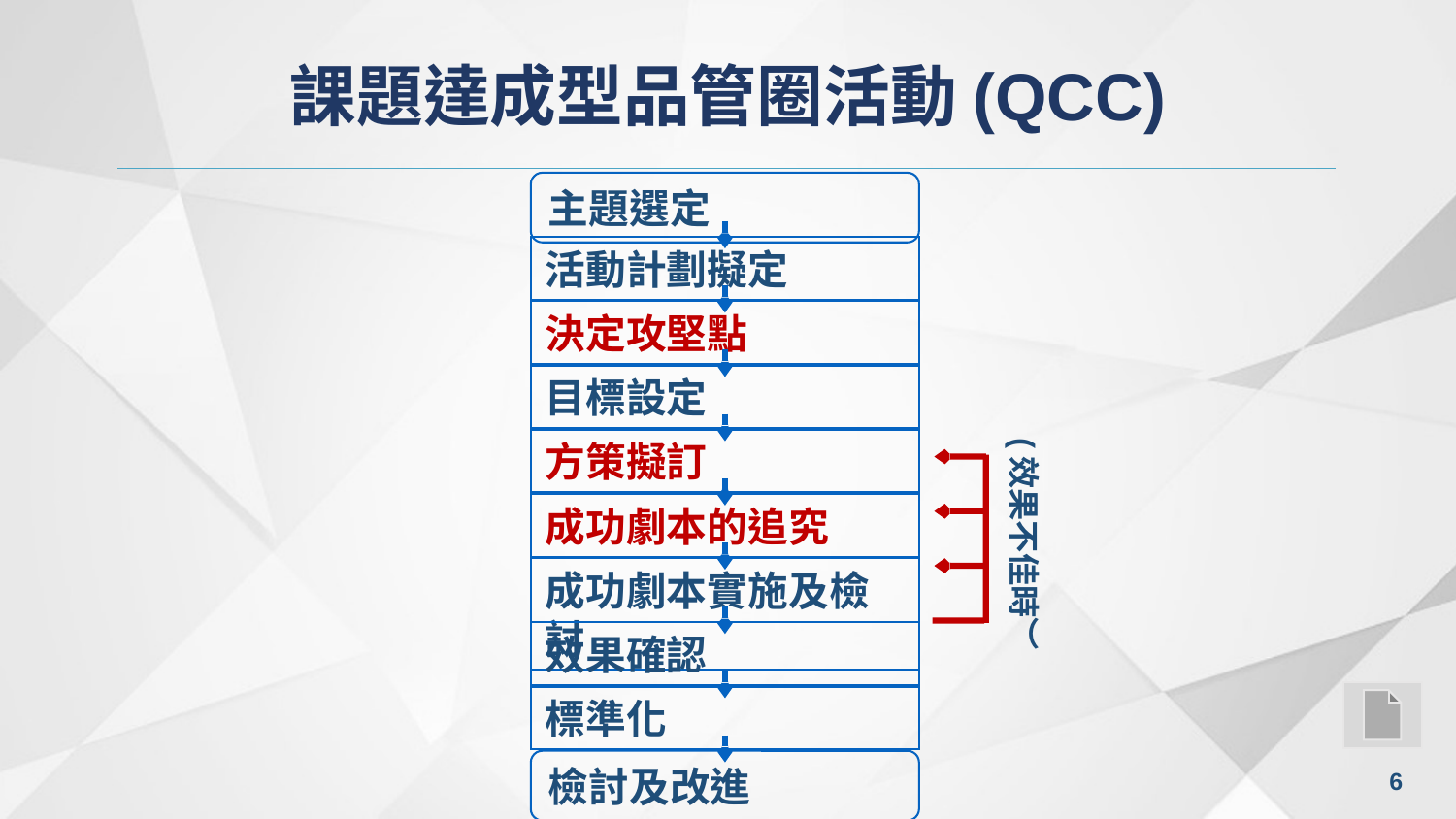

# 課題達成型品管圈活動(QCC)
主題選定

活動計劃擬定

決定攻堅點
(效果不佳時︶

目標設定

方策擬訂

成功劇本的追究

成功劇本實施及檢討

效果確認

標準化

檢討及改進
6